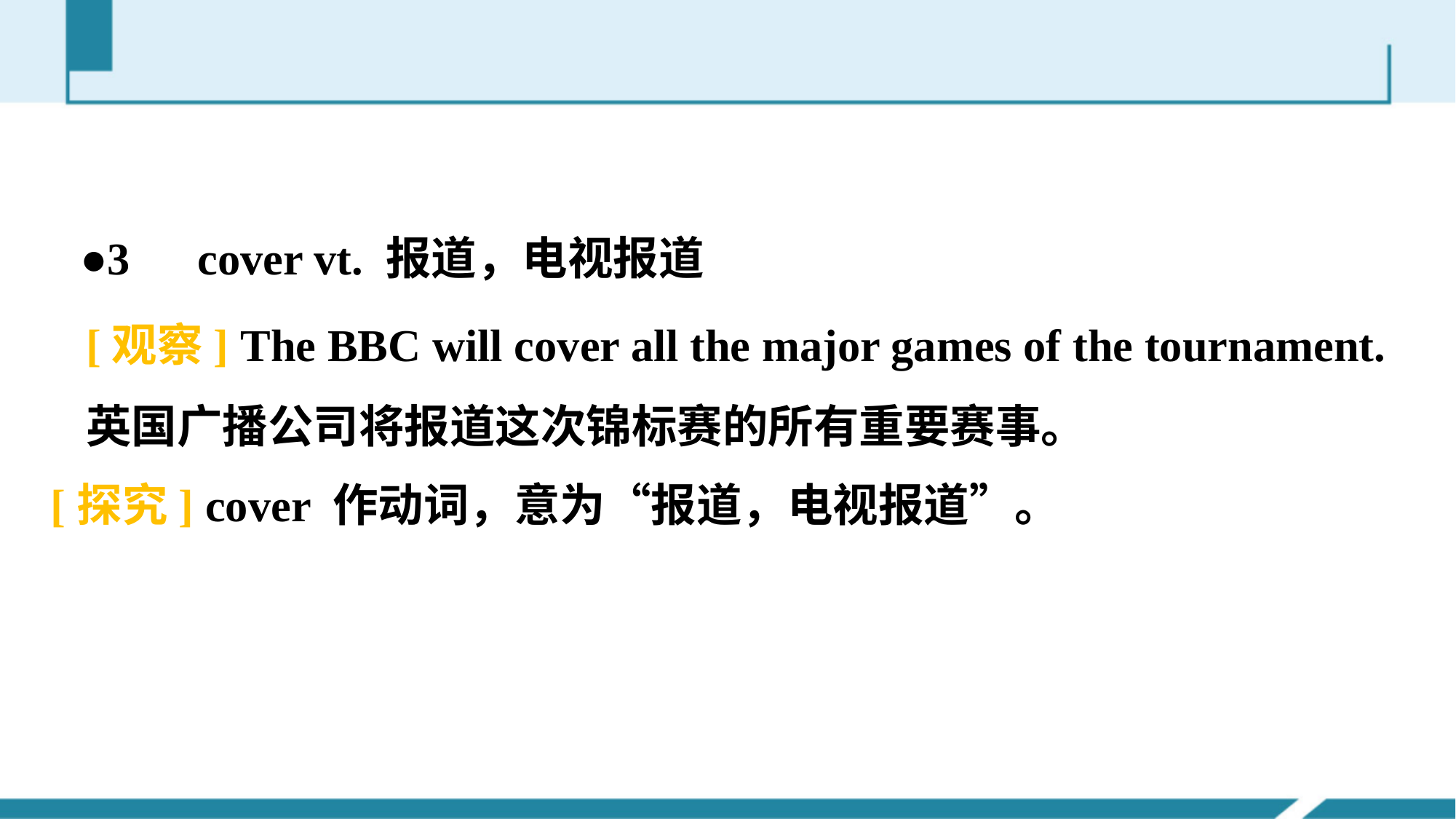

●3　cover vt. 报道，电视报道
[观察] The BBC will cover all the major games of the tournament.
英国广播公司将报道这次锦标赛的所有重要赛事。

[探究] cover 作动词，意为“报道，电视报道”。